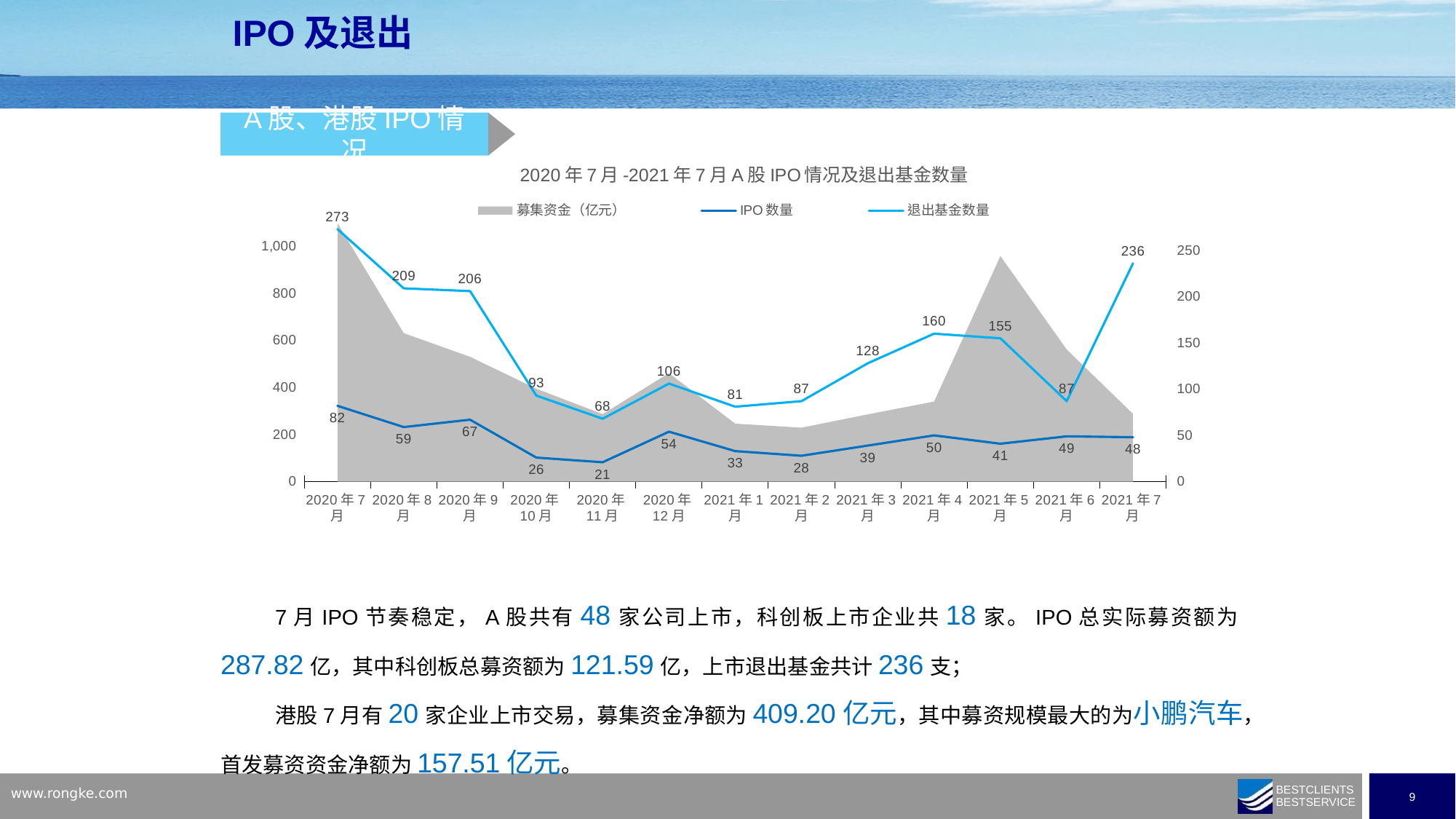

IPO及退出
A股、港股IPO情况

### Chart: 2020年7月-2021年7月A股IPO情况及退出基金数量

| Category | 募集资金（亿元） | IPO数量 | 退出基金数量 |
|---|---|---|---|
| 44043 | 1098.13 | 82.0 | 273.0 |
| 44074 | 630.58 | 59.0 | 209.0 |
| 44104 | 530.4426475278001 | 67.0 | 206.0 |
| 44105 | 394.65238078869993 | 26.0 | 93.0 |
| 44165 | 286.68 | 21.0 | 68.0 |
| 44196 | 460.9184468445002 | 54.0 | 106.0 |
| 44227 | 246.38 | 33.0 | 81.0 |
| 44255 | 229.23 | 28.0 | 87.0 |
| 44256 | 285.68 | 39.0 | 128.0 |
| 44308 | 340.0 | 50.0 | 160.0 |
| 44344 | 958.0 | 41.0 | 155.0 |
| 44348 | 561.45 | 49.0 | 87.0 |
| 44408 | 287.82 | 48.0 | 236.0 |
7月IPO节奏稳定，A股共有48家公司上市，科创板上市企业共18家。IPO总实际募资额为287.82亿，其中科创板总募资额为121.59亿，上市退出基金共计236支；
港股7月有20家企业上市交易，募集资金净额为409.20亿元，其中募资规模最大的为小鹏汽车，首发募资资金净额为157.51亿元。